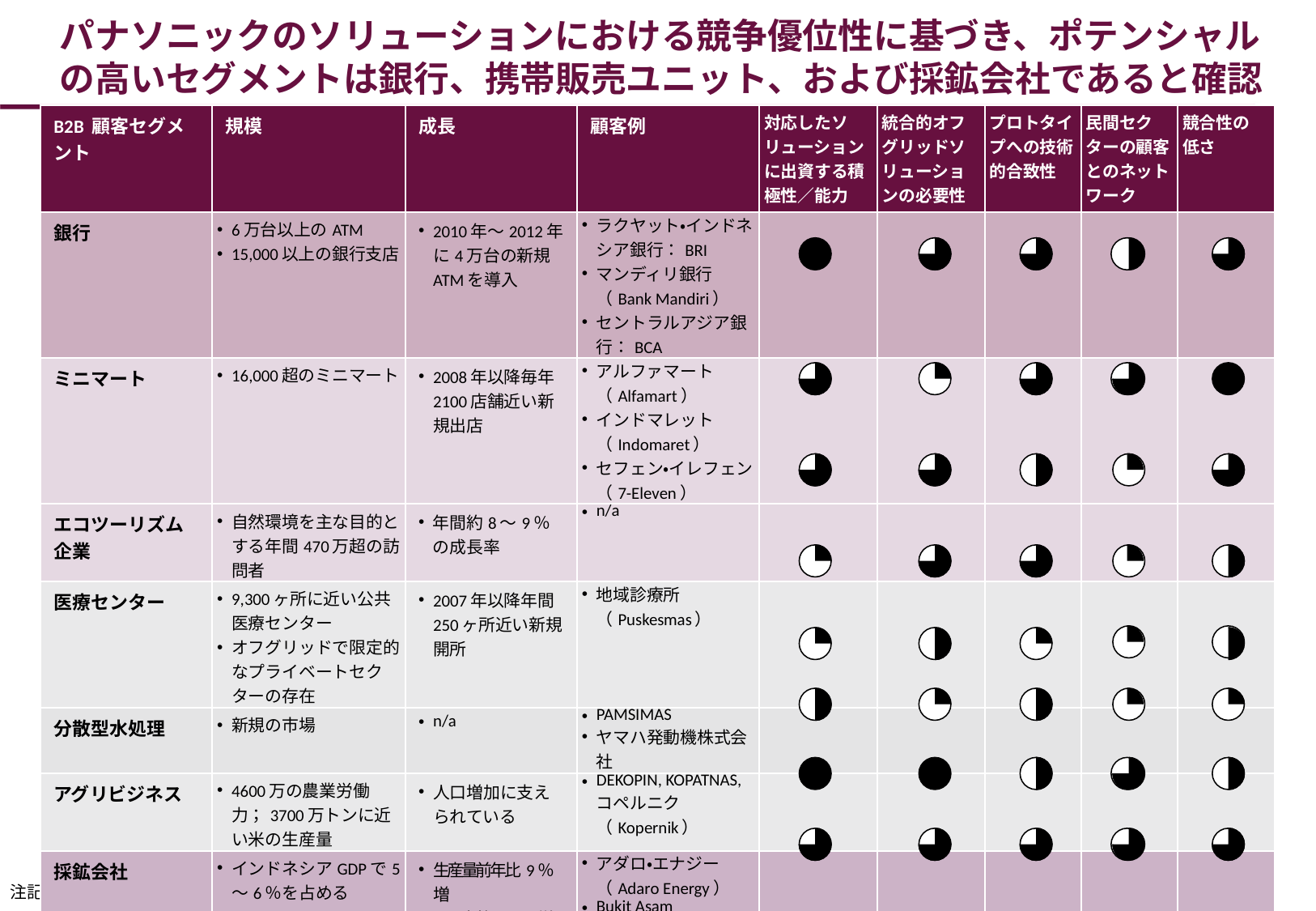

# パナソニックのソリューションにおける競争優位性に基づき、ポテンシャルの高いセグメントは銀行、携帯販売ユニット、および採鉱会社であると確認
| B2B 顧客セグメント | 規模 | 成長 | 顧客例 | 対応したソリューションに出資する積極性／能力 | 統合的オフグリッドソリューションの必要性 | プロトタイプへの技術的合致性 | 民間セクターの顧客とのネットワーク | 競合性の 低さ |
| --- | --- | --- | --- | --- | --- | --- | --- | --- |
| 銀行 | 6万台以上のATM 15,000以上の銀行支店 | 2010年～2012年に4万台の新規ATMを導入 | ラクヤット・インドネシア銀行：BRI マンディリ銀行（Bank Mandiri） セントラルアジア銀行：BCA |  |  |  |  |  |
| ミニマート | 16,000超のミニマート | 2008年以降毎年2100店舗近い新規出店 | アルファマート（Alfamart） インドマレット（Indomaret） セフェン・イレフェン（7-Eleven） |  |  |  |  |  |
| エコツーリズム企業 | 自然環境を主な目的とする年間470万超の訪問者 | 年間約8～9％の成長率 | n/a |  |  |  |  |  |
| 医療センター | 9,300ヶ所に近い公共医療センター オフグリッドで限定的なプライベートセクターの存在 | 2007年以降年間250ヶ所近い新規開所 | 地域診療所（Puskesmas） |  |  |  |  |  |
| 分散型水処理 | 新規の市場 | n/a | PAMSIMAS ヤマハ発動機株式会社 |  |  |  |  |  |
| アグリビジネス | 4600万の農業労働力；3700万トンに近い米の生産量 | 人口増加に支えられている | DEKOPIN, KOPATNAS, コペルニク（Kopernik） |  |  |  |  |  |
| 採鉱会社 | インドネシアGDPで5～6％を占める | 生産量前年比9％増 雇用者数同9％増 | アダロ・エナジー（Adaro Energy） Bukit Asam |  |  |  |  |  |
| 携帯販売とサービスユニット | セクターを超えて採用可能（銀行、ミニマート、医療クリニック） | 利用増により農村部の通信エリア拡大 | インドマレット（Indomaret） BNI |  |  |  |  |  |

注記：長いリストにはガソリンスタンド、モスク、パワーソリューション提供者、レンタルサービス会社、MSMEオフィス、メータ生産者、セキュリティ会社を含む